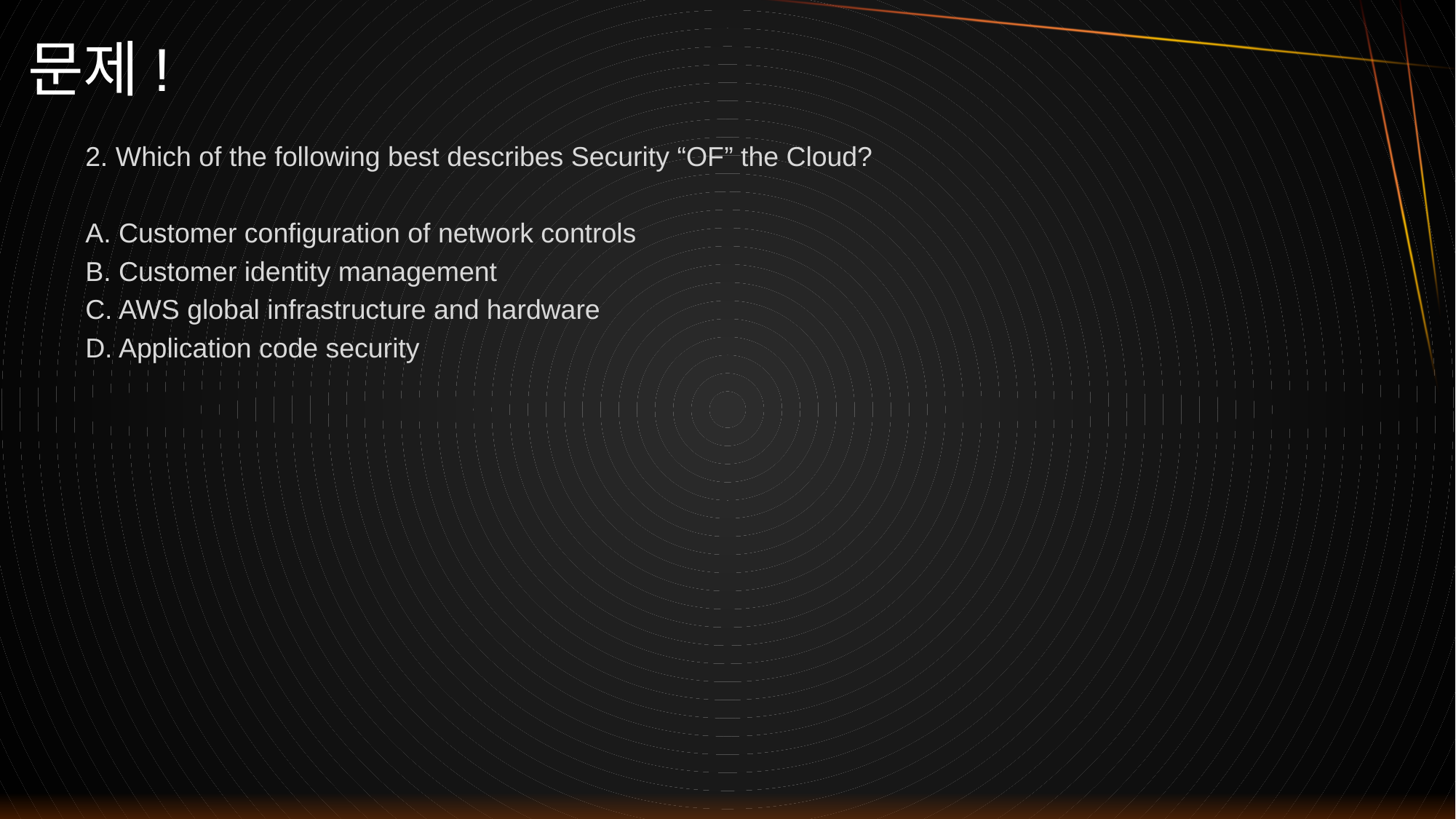

# 문제!
2. Which of the following best describes Security “OF” the Cloud?

A. Customer configuration of network controls
B. Customer identity management
C. AWS global infrastructure and hardware
D. Application code security